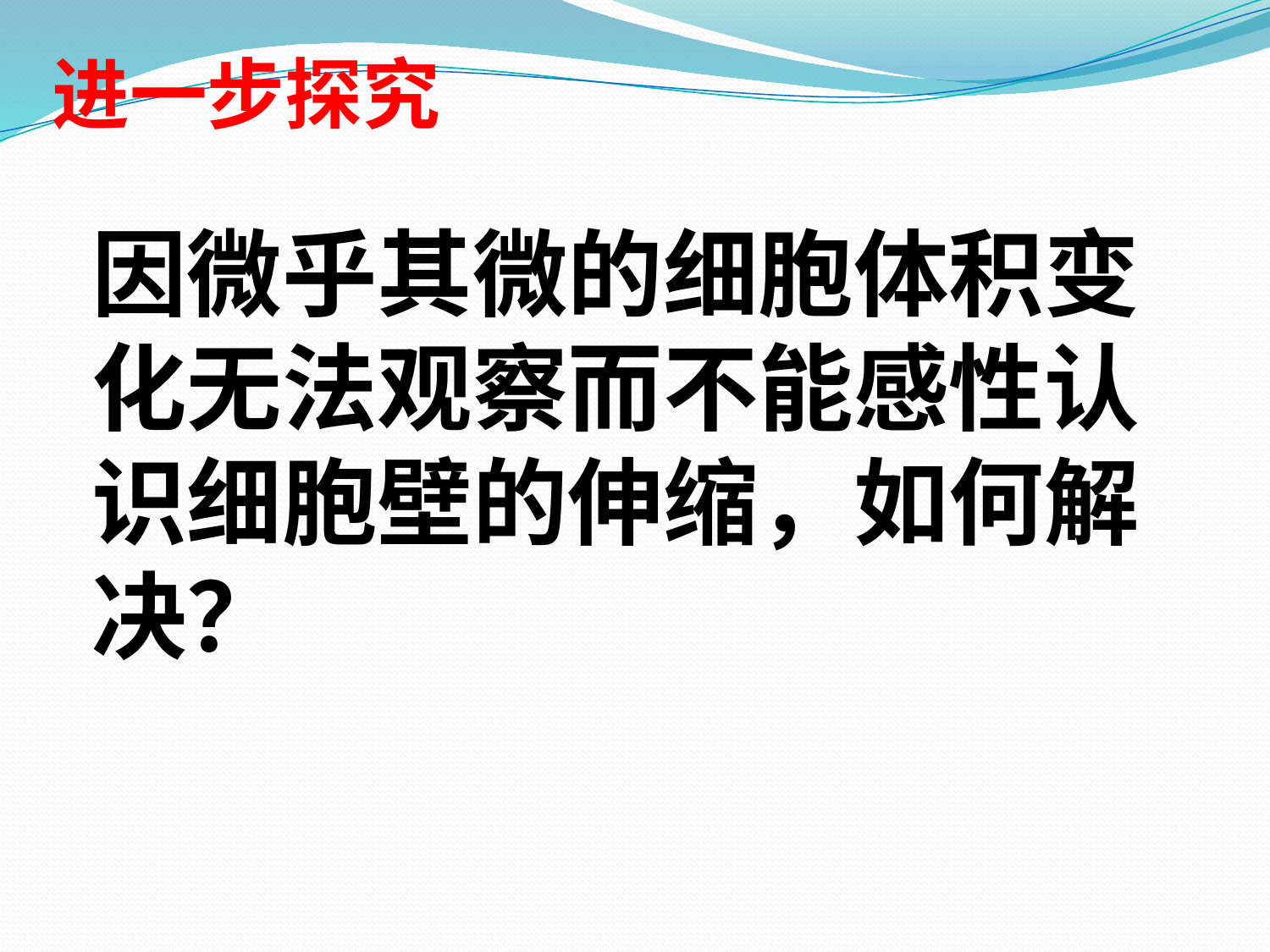

进一步探究
因微乎其微的细胞体积变化无法观察而不能感性认识细胞壁的伸缩，如何解决？